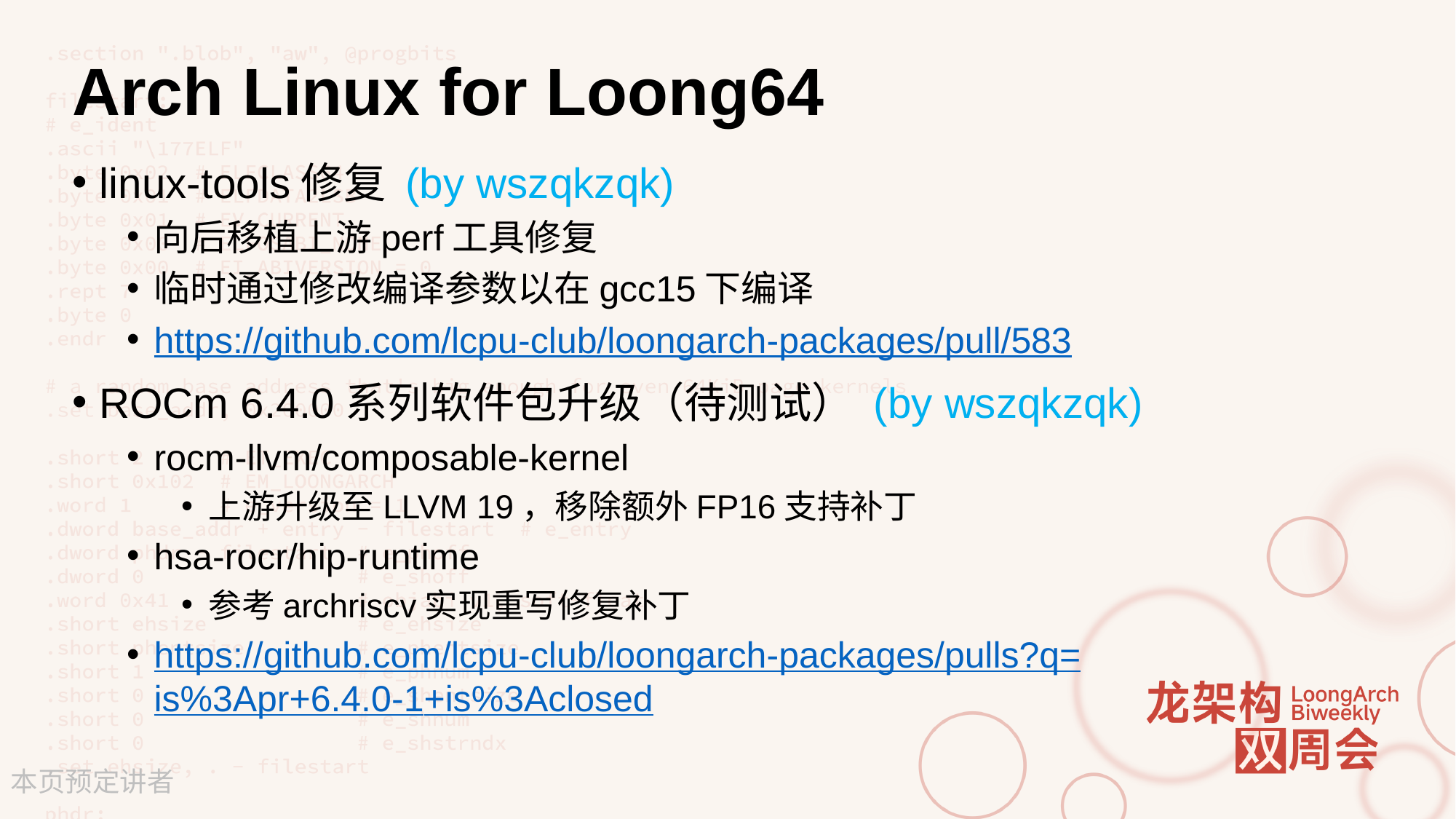

# Arch Linux for Loong64
linux-tools修复 (by wszqkzqk)
向后移植上游perf工具修复
临时通过修改编译参数以在gcc15下编译
https://github.com/lcpu-club/loongarch-packages/pull/583
ROCm 6.4.0系列软件包升级（待测试） (by wszqkzqk)
rocm-llvm/composable-kernel
上游升级至LLVM 19，移除额外FP16支持补丁
hsa-rocr/hip-runtime
参考archriscv实现重写修复补丁
https://github.com/lcpu-club/loongarch-packages/pulls?q=is%3Apr+6.4.0-1+is%3Aclosed